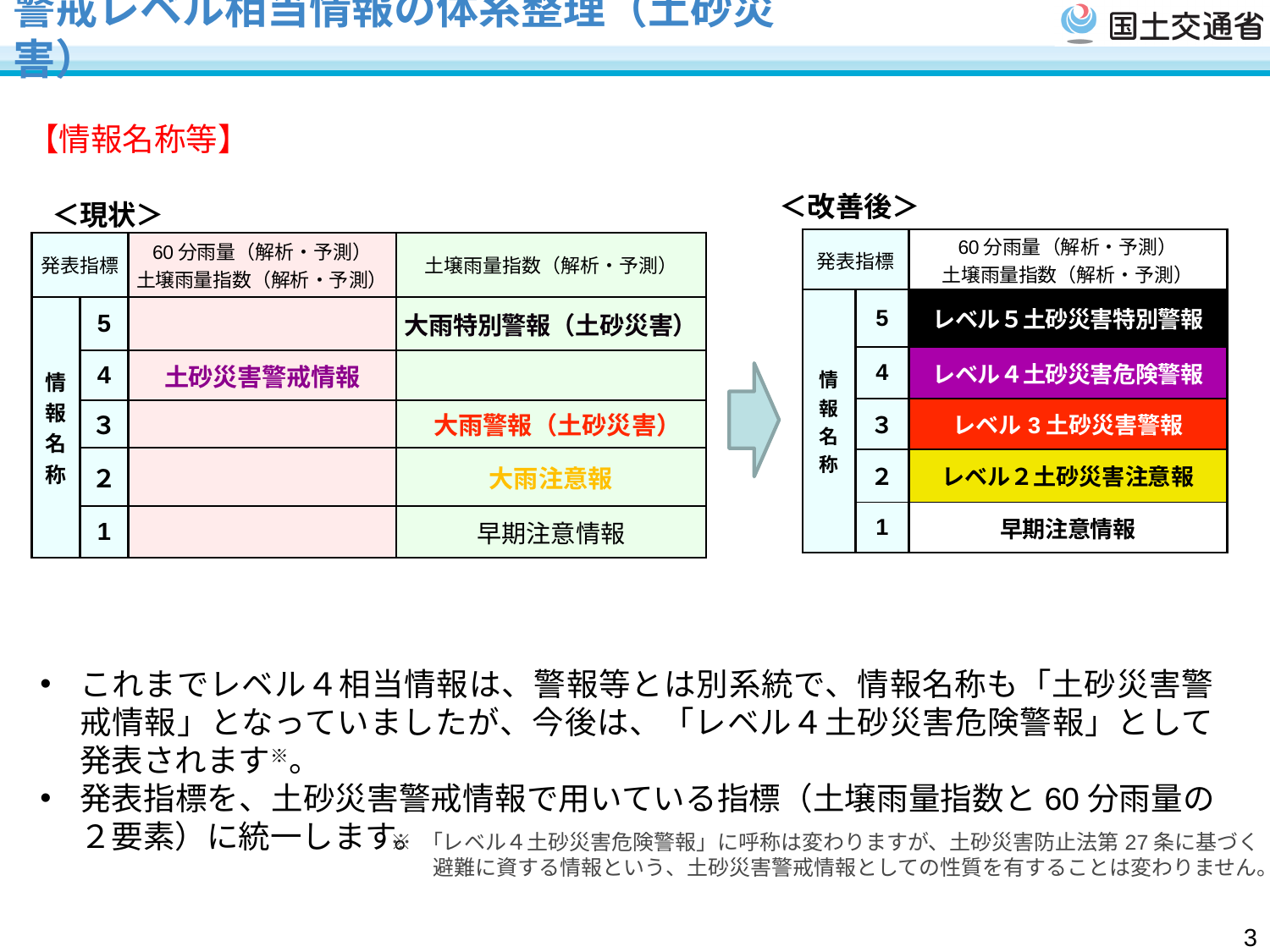

# 警戒レベル相当情報の体系整理（土砂災害）
【情報名称等】
＜改善後＞
＜現状＞
| 発表指標 |  | 60分雨量（解析・予測） 土壌雨量指数（解析・予測） |
| --- | --- | --- |
| 情 報 名 称 | 5 | レベル５土砂災害特別警報 |
|  | 4 | レベル４土砂災害危険警報 |
|  | ３ | レベル3土砂災害警報 |
|  | ２ | レベル２土砂災害注意報 |
|  | 1 | 早期注意情報 |
| 発表指標 |  | 60分雨量（解析・予測） 土壌雨量指数（解析・予測） | 土壌雨量指数（解析・予測） |
| --- | --- | --- | --- |
| 情 報 名 称 | 5 |  | 大雨特別警報（土砂災害） |
|  | 4 | 土砂災害警戒情報 |  |
|  | ３ |  | 大雨警報（土砂災害） |
|  | ２ |  | 大雨注意報 |
|  | 1 |  | 早期注意情報 |

これまでレベル４相当情報は、警報等とは別系統で、情報名称も「土砂災害警戒情報」となっていましたが、今後は、「レベル４土砂災害危険警報」として発表されます※。
発表指標を、土砂災害警戒情報で用いている指標（土壌雨量指数と60分雨量の２要素）に統一します。
※ 「レベル４土砂災害危険警報」に呼称は変わりますが、土砂災害防止法第27条に基づく
　　避難に資する情報という、土砂災害警戒情報としての性質を有することは変わりません。
3